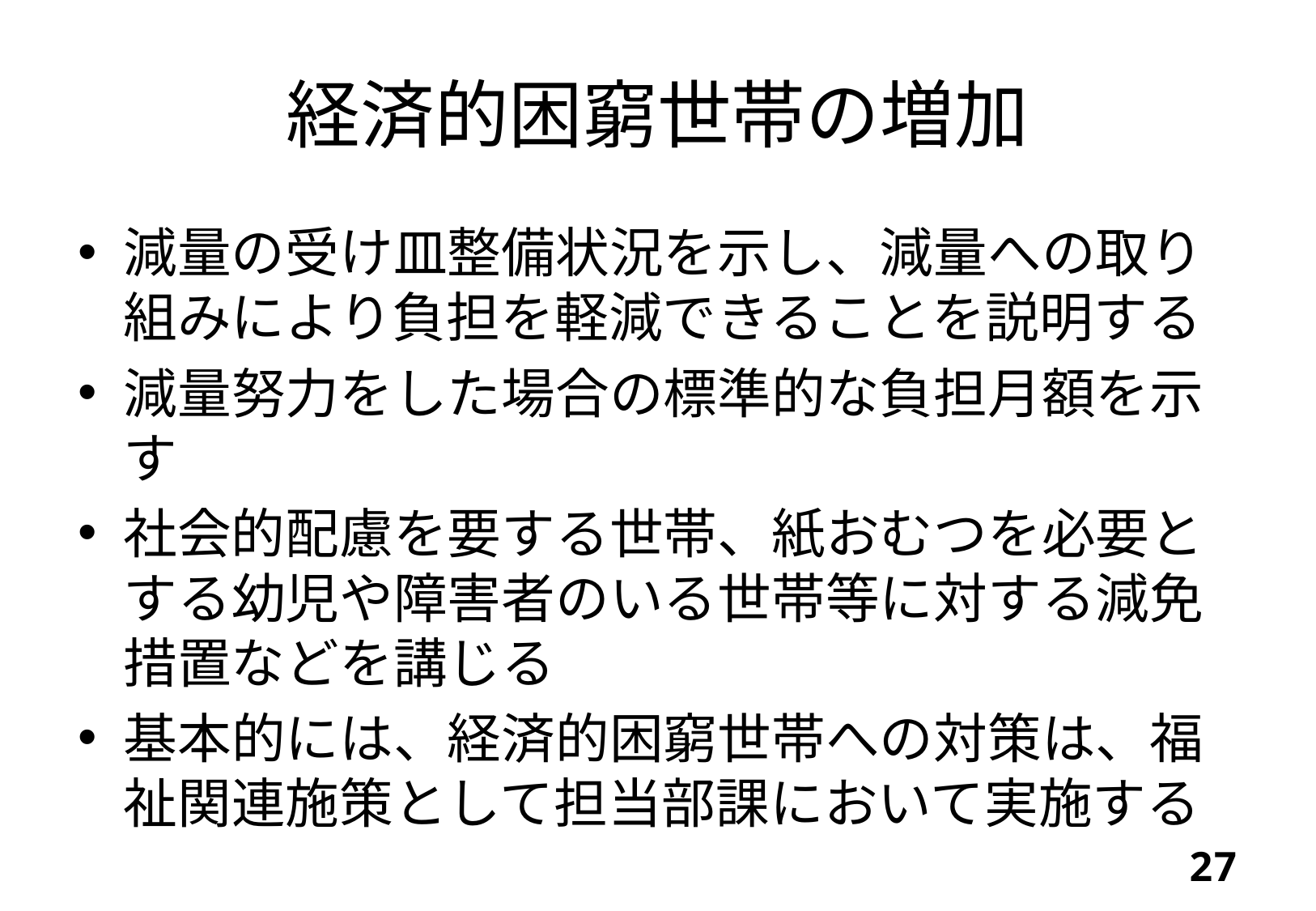

# 経済的困窮世帯の増加
減量の受け皿整備状況を示し、減量への取り組みにより負担を軽減できることを説明する
減量努力をした場合の標準的な負担月額を示す
社会的配慮を要する世帯、紙おむつを必要とする幼児や障害者のいる世帯等に対する減免措置などを講じる
基本的には、経済的困窮世帯への対策は、福祉関連施策として担当部課において実施する
27